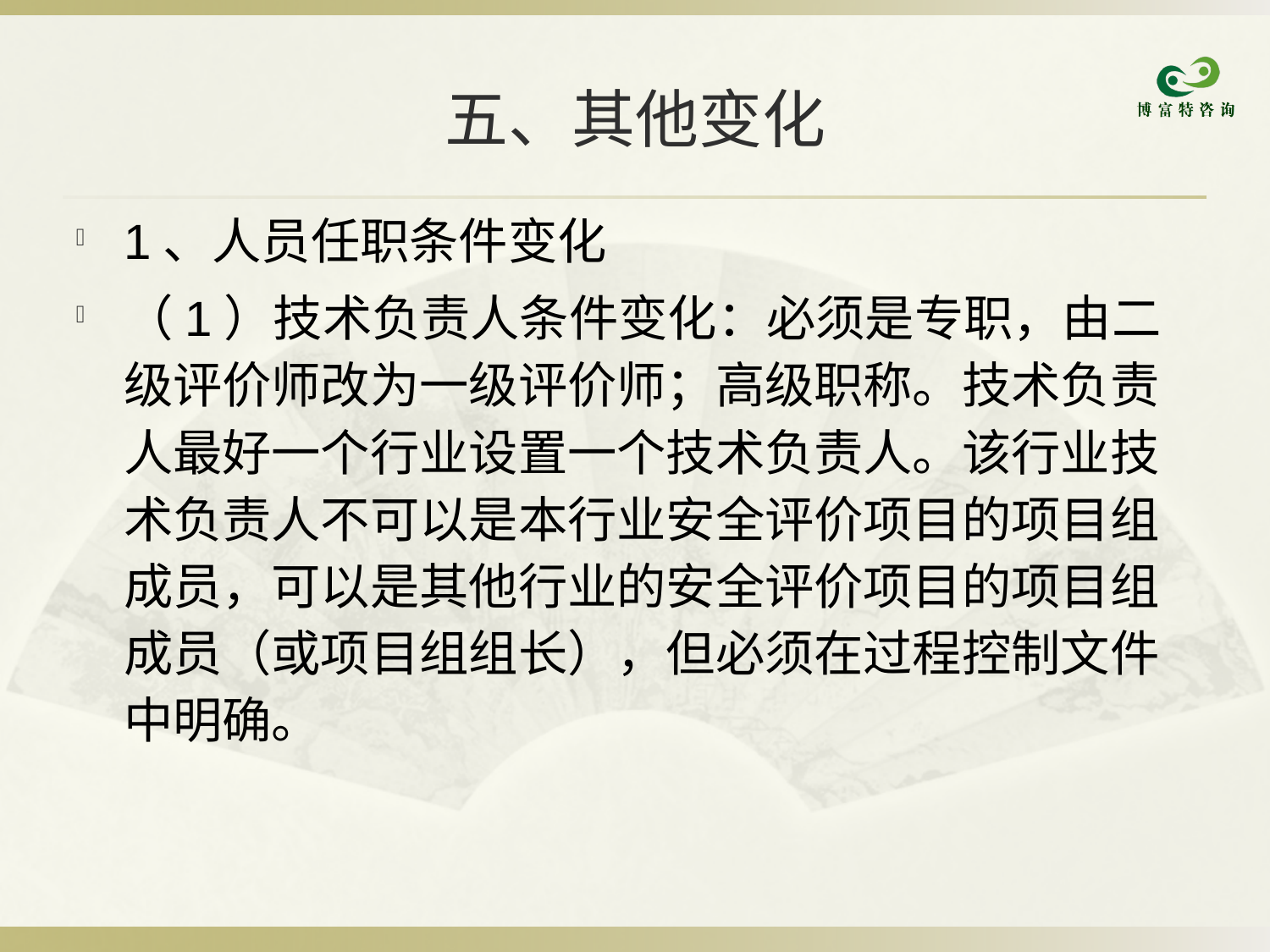

# 五、其他变化
1、人员任职条件变化
（1）技术负责人条件变化：必须是专职，由二级评价师改为一级评价师；高级职称。技术负责人最好一个行业设置一个技术负责人。该行业技术负责人不可以是本行业安全评价项目的项目组成员，可以是其他行业的安全评价项目的项目组成员（或项目组组长），但必须在过程控制文件中明确。